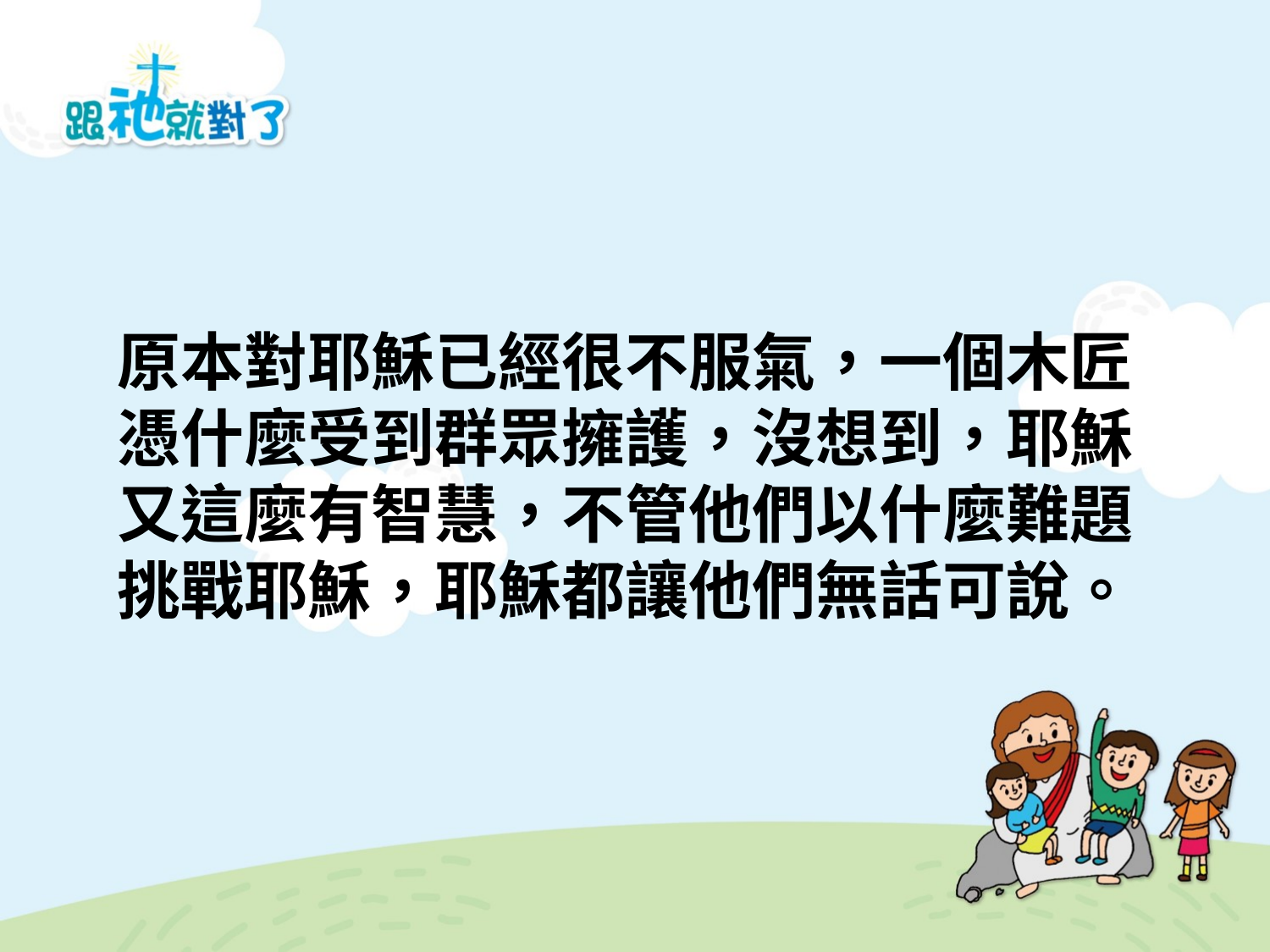

原本對耶穌已經很不服氣，一個木匠憑什麼受到群眾擁護，沒想到，耶穌又這麼有智慧，不管他們以什麼難題挑戰耶穌，耶穌都讓他們無話可說。